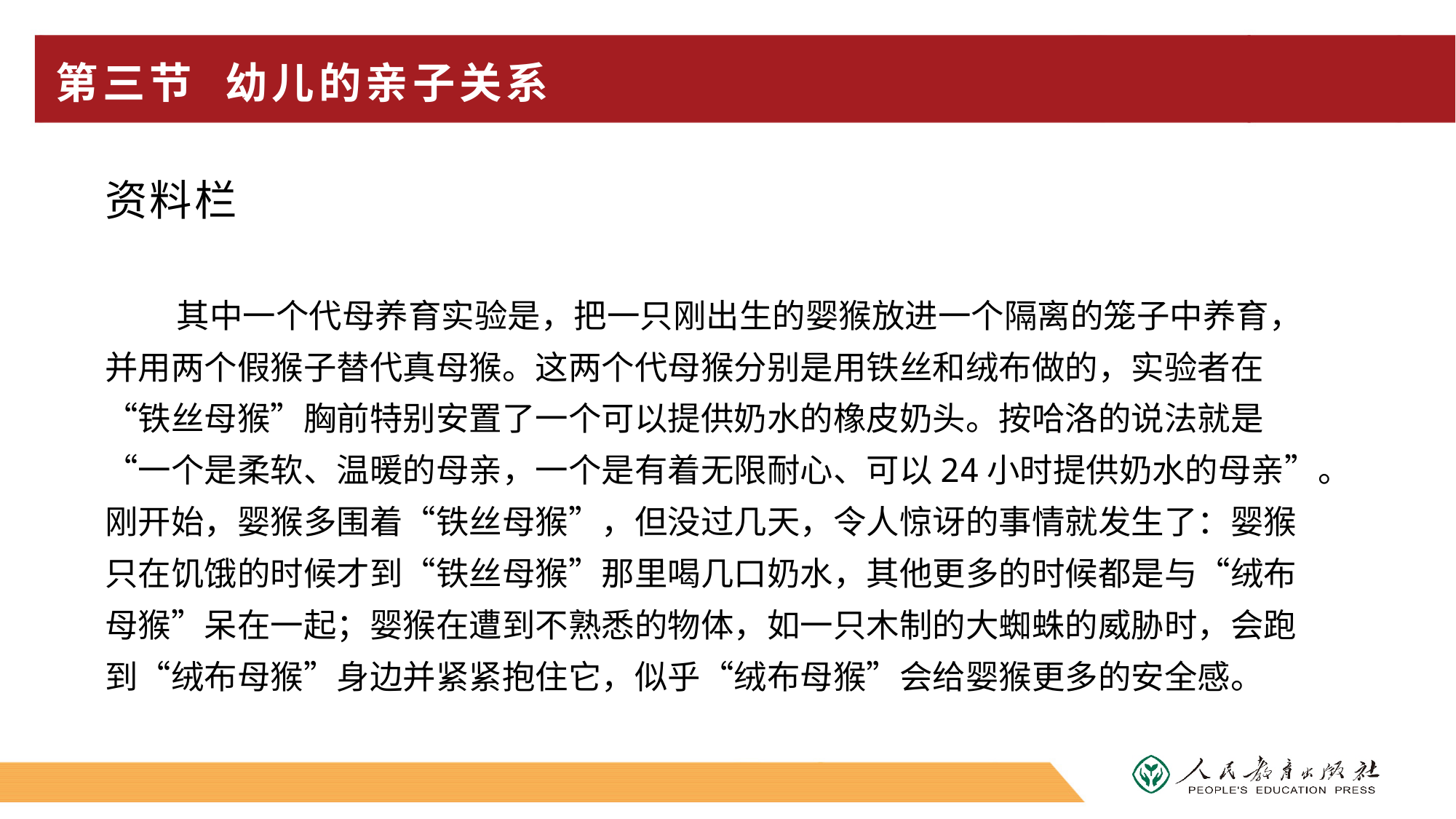

# 第三节  幼儿的亲子关系
资料栏
其中一个代母养育实验是，把一只刚出生的婴猴放进一个隔离的笼子中养育，并用两个假猴子替代真母猴。这两个代母猴分别是用铁丝和绒布做的，实验者在“铁丝母猴”胸前特别安置了一个可以提供奶水的橡皮奶头。按哈洛的说法就是“一个是柔软、温暖的母亲，一个是有着无限耐心、可以24小时提供奶水的母亲”。刚开始，婴猴多围着“铁丝母猴”，但没过几天，令人惊讶的事情就发生了：婴猴只在饥饿的时候才到“铁丝母猴”那里喝几口奶水，其他更多的时候都是与“绒布母猴”呆在一起；婴猴在遭到不熟悉的物体，如一只木制的大蜘蛛的威胁时，会跑到“绒布母猴”身边并紧紧抱住它，似乎“绒布母猴”会给婴猴更多的安全感。